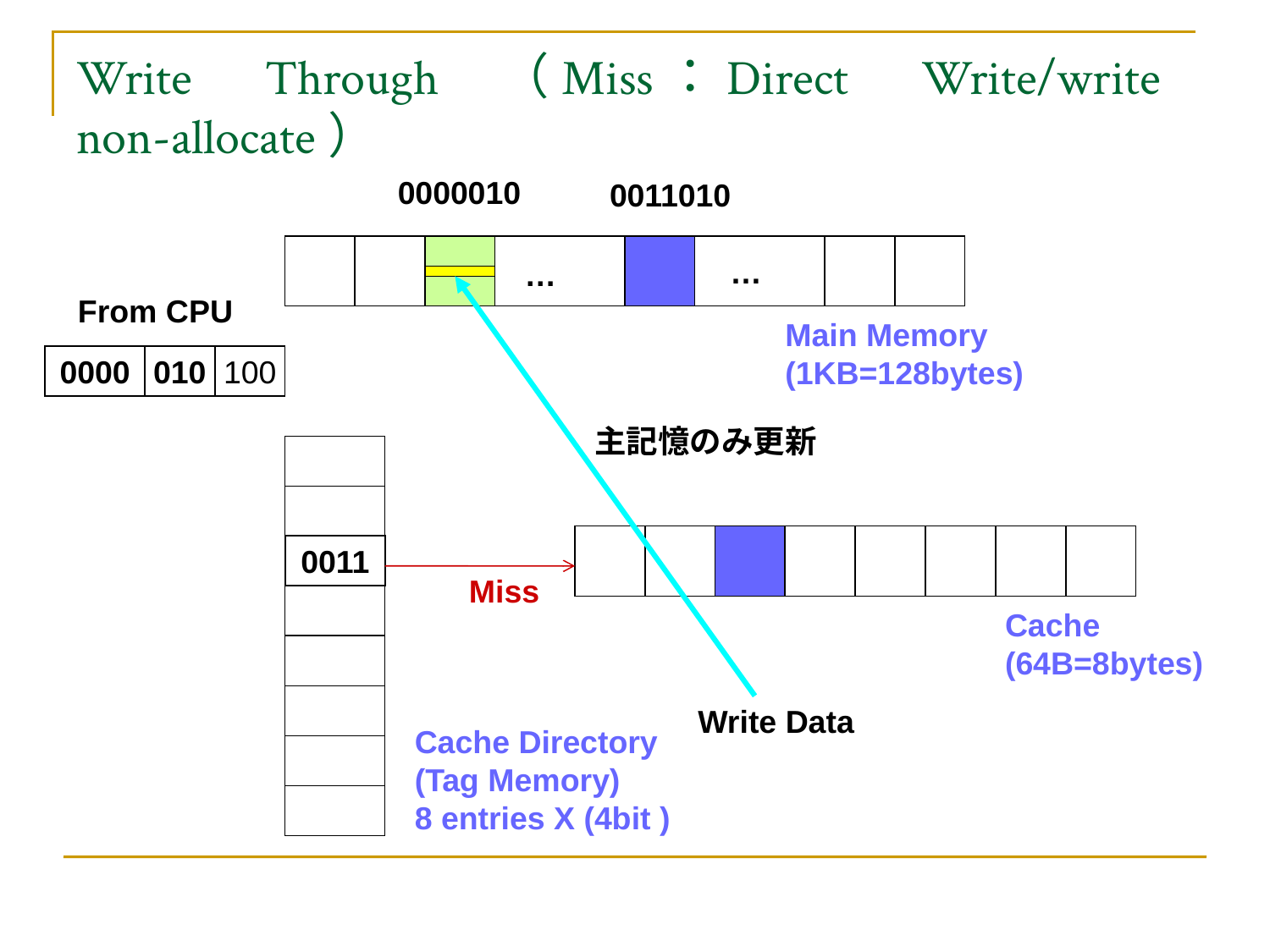

# Write　Through　（Miss：Direct　Write/write non-allocate）
0000010
0011010

…
…

From CPU
Main Memory
(1KB=128bytes)

0000
010
100
主記憶のみ更新

0011
Miss

Cache
(64B=8bytes)

Write Data
Cache Directory
(Tag Memory)
8 entries X (4bit )